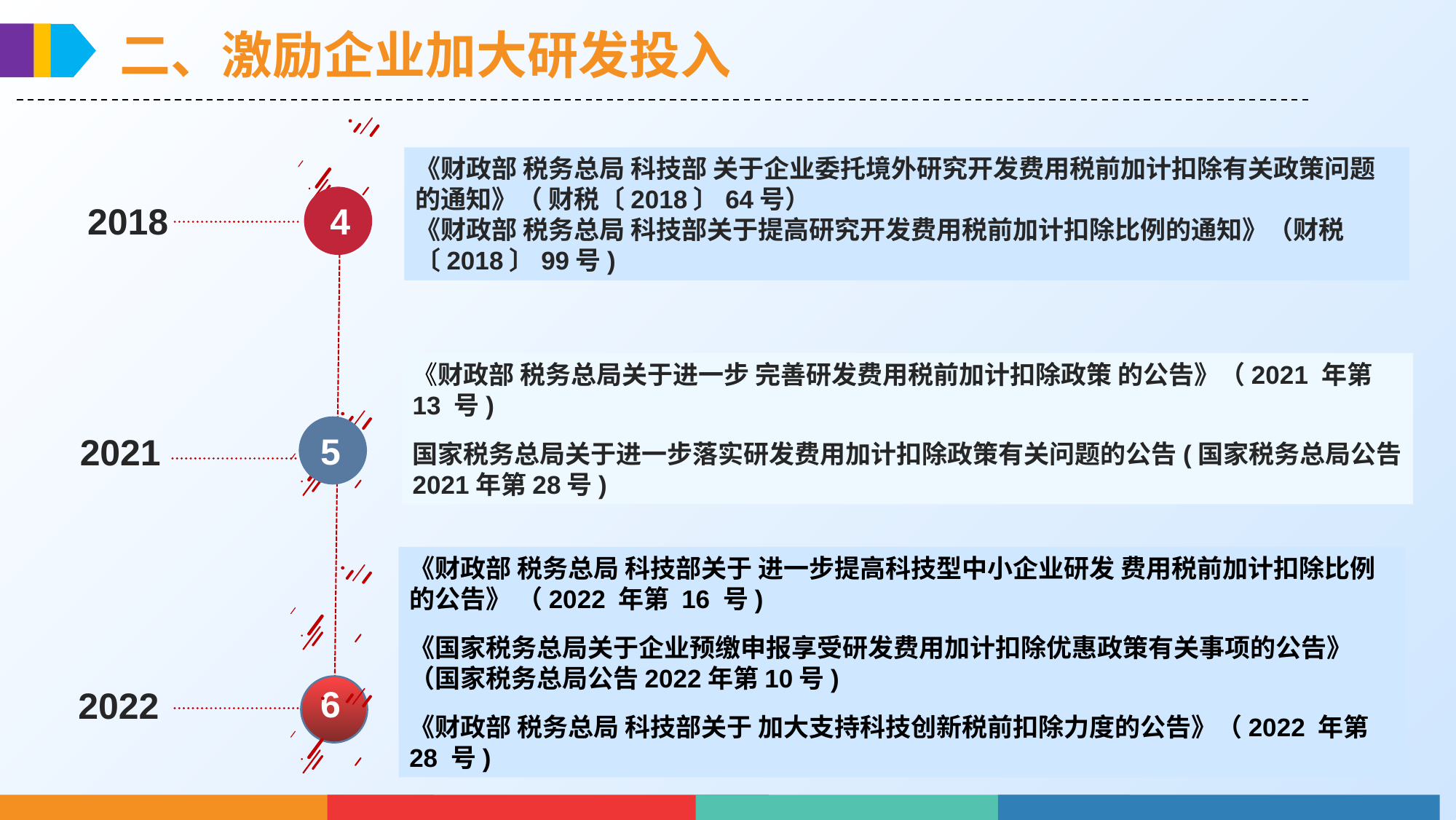

二、激励企业加大研发投入

4
《财政部 税务总局 科技部 关于企业委托境外研究开发费用税前加计扣除有关政策问题的通知》（ 财税〔2018〕64号）
《财政部 税务总局 科技部关于提高研究开发费用税前加计扣除比例的通知》（财税〔2018〕99号)
2018
《财政部 税务总局关于进一步 完善研发费用税前加计扣除政策 的公告》（2021 年第 13 号)
国家税务总局关于进一步落实研发费用加计扣除政策有关问题的公告(国家税务总局公告2021年第28号)

5
2021
《财政部 税务总局 科技部关于 进一步提高科技型中小企业研发 费用税前加计扣除比例的公告》 （2022 年第 16 号)
《国家税务总局关于企业预缴申报享受研发费用加计扣除优惠政策有关事项的公告》（国家税务总局公告2022年第10号)
《财政部 税务总局 科技部关于 加大支持科技创新税前扣除力度的公告》（2022 年第 28 号)

6
2022